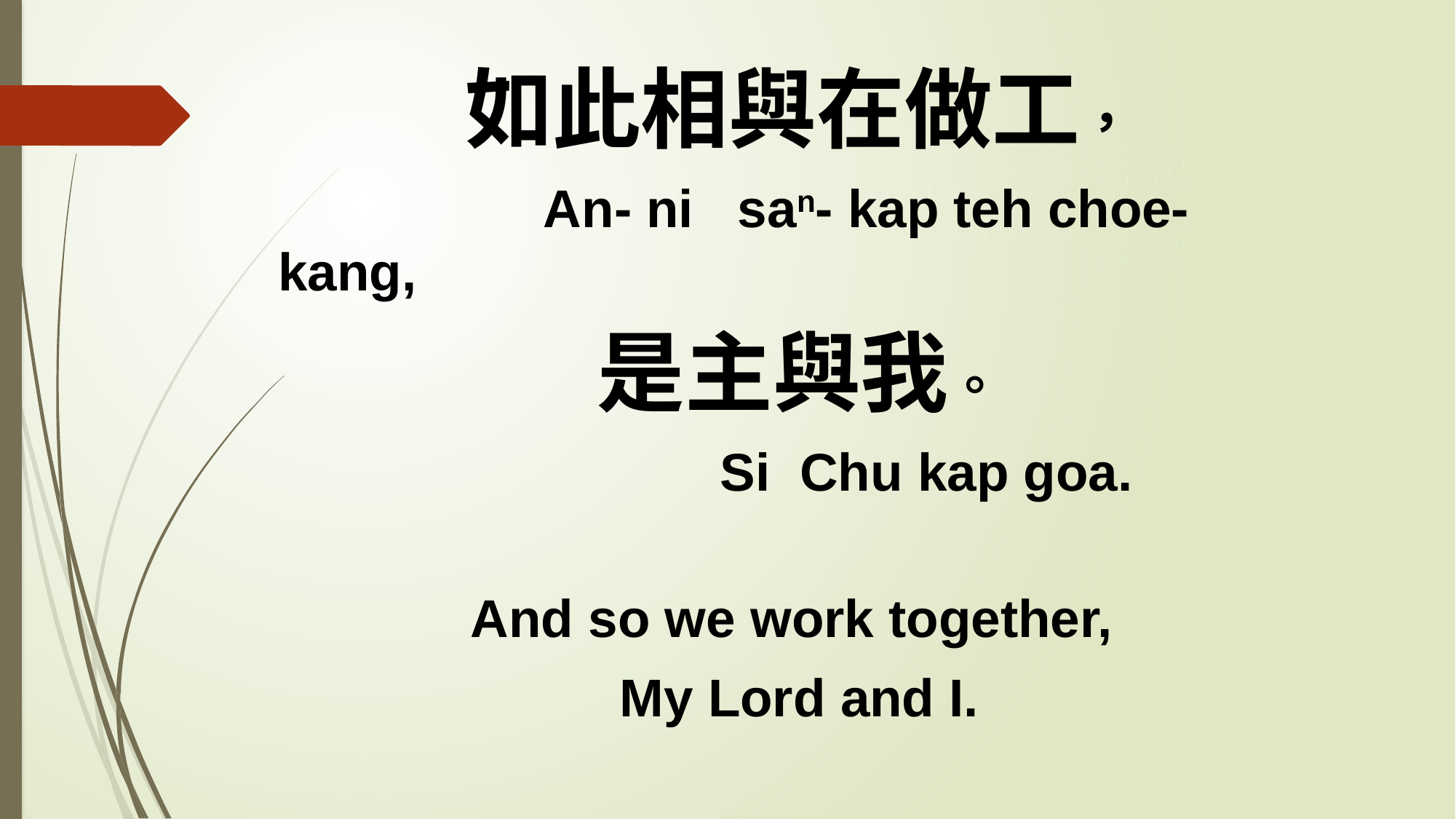

如此相與在做工，
                  An- ni   san- kap teh choe-kang,
是主與我。
                              Si  Chu kap goa.

And so we work together,
My Lord and I.